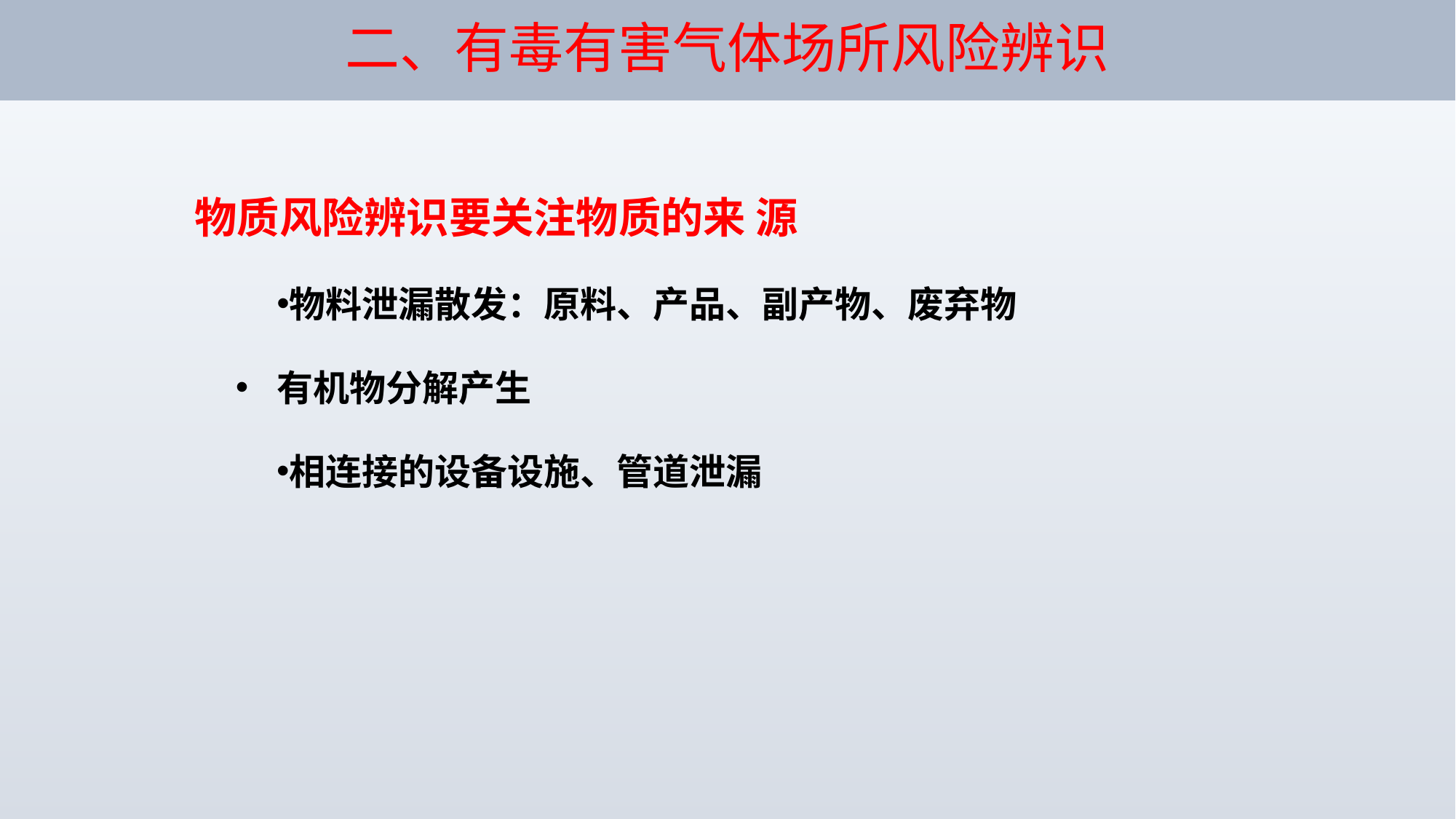

# 二、有毒有害气体场所风险辨识
物质风险辨识要关注物质的来 源
物料泄漏散发：原料、产品、副产物、废弃物
有机物分解产生
相连接的设备设施、管道泄漏